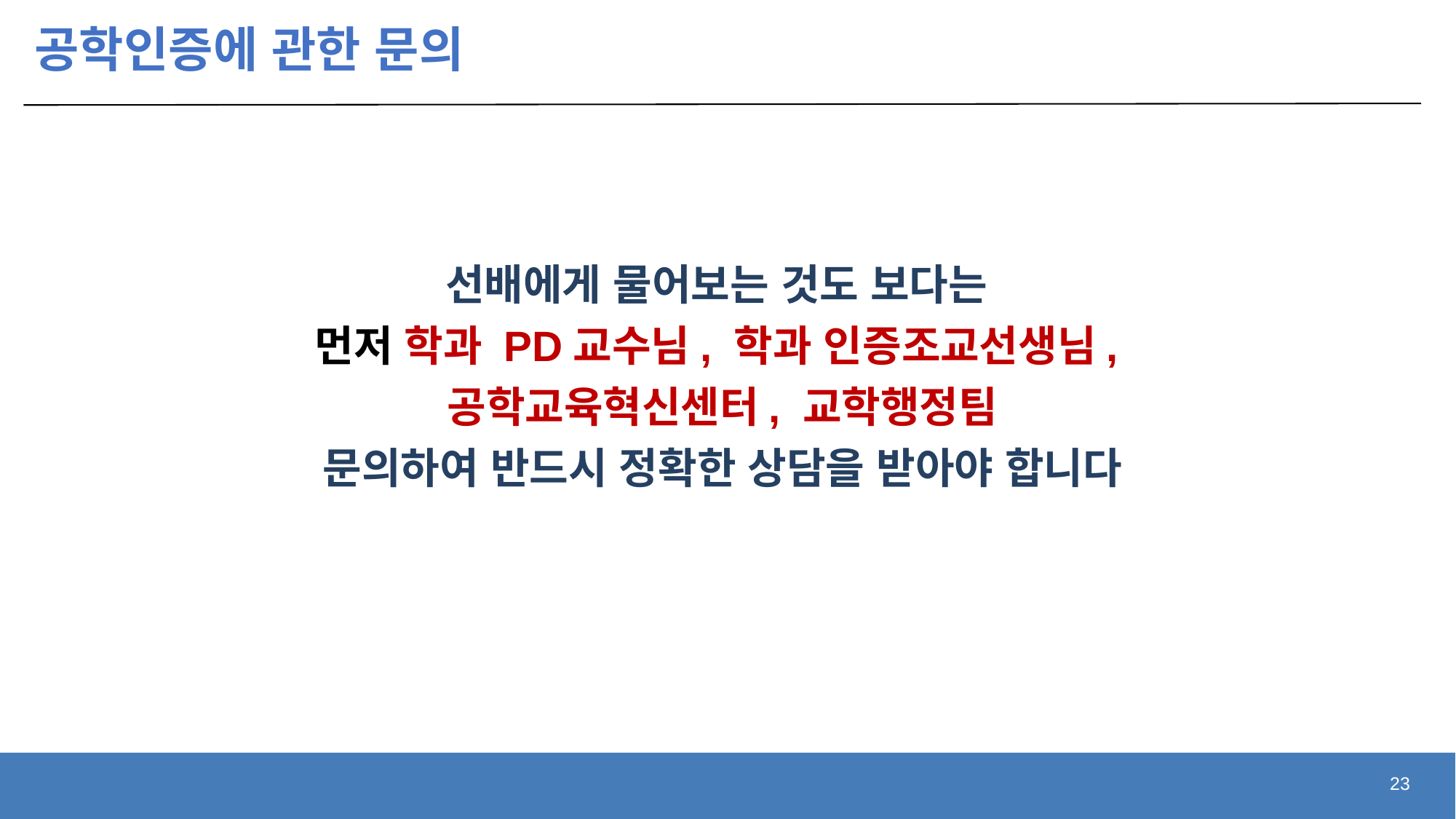

# 공학인증에 관한 문의
선배에게 물어보는 것도 보다는
먼저 학과 PD교수님, 학과 인증조교선생님,
공학교육혁신센터, 교학행정팀
문의하여 반드시 정확한 상담을 받아야 합니다

23